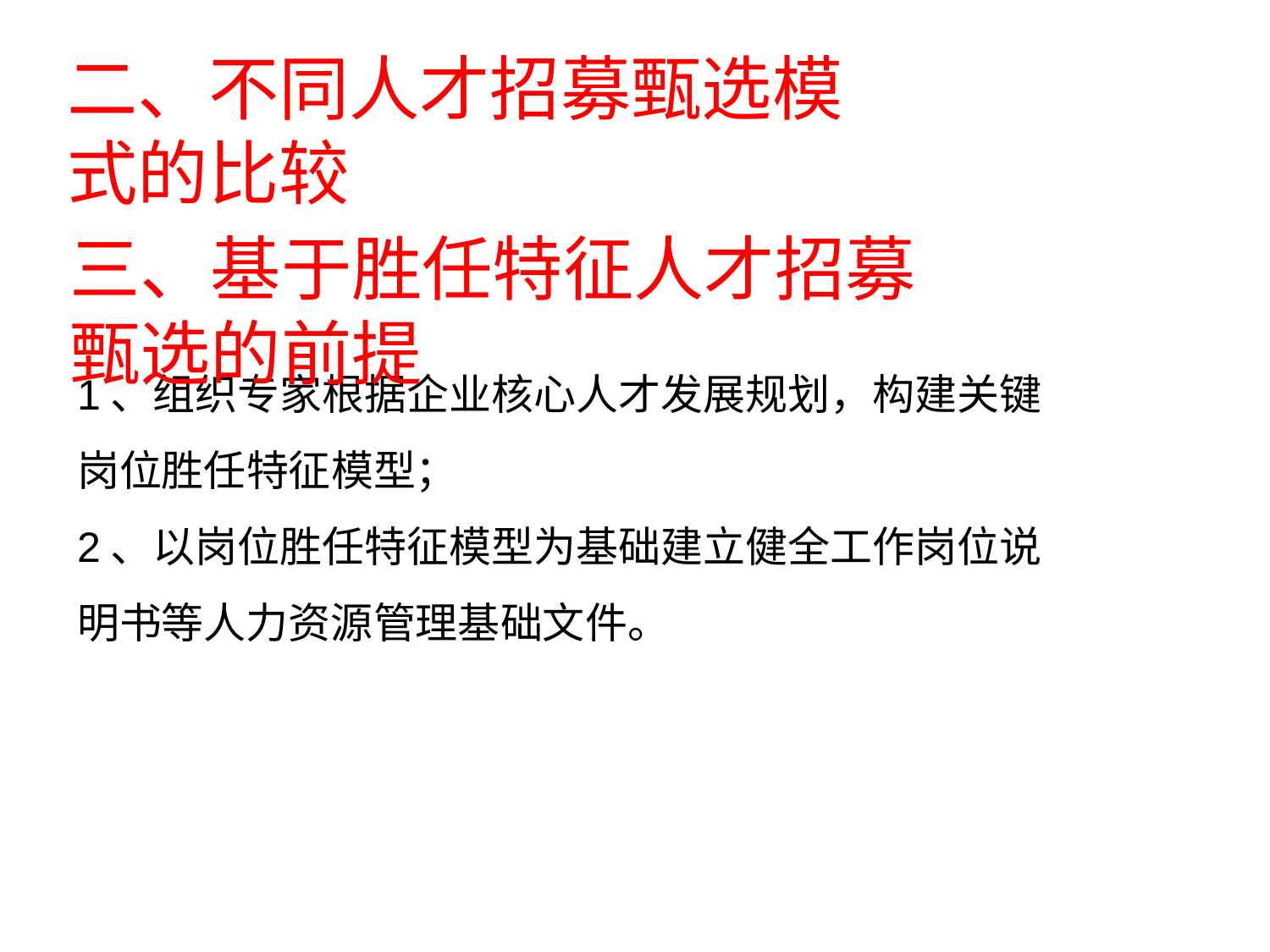

# 二、不同人才招募甄选模式的比较
三、基于胜任特征人才招募甄选的前提
1、组织专家根据企业核心人才发展规划，构建关键岗位胜任特征模型；
2、以岗位胜任特征模型为基础建立健全工作岗位说明书等人力资源管理基础文件。